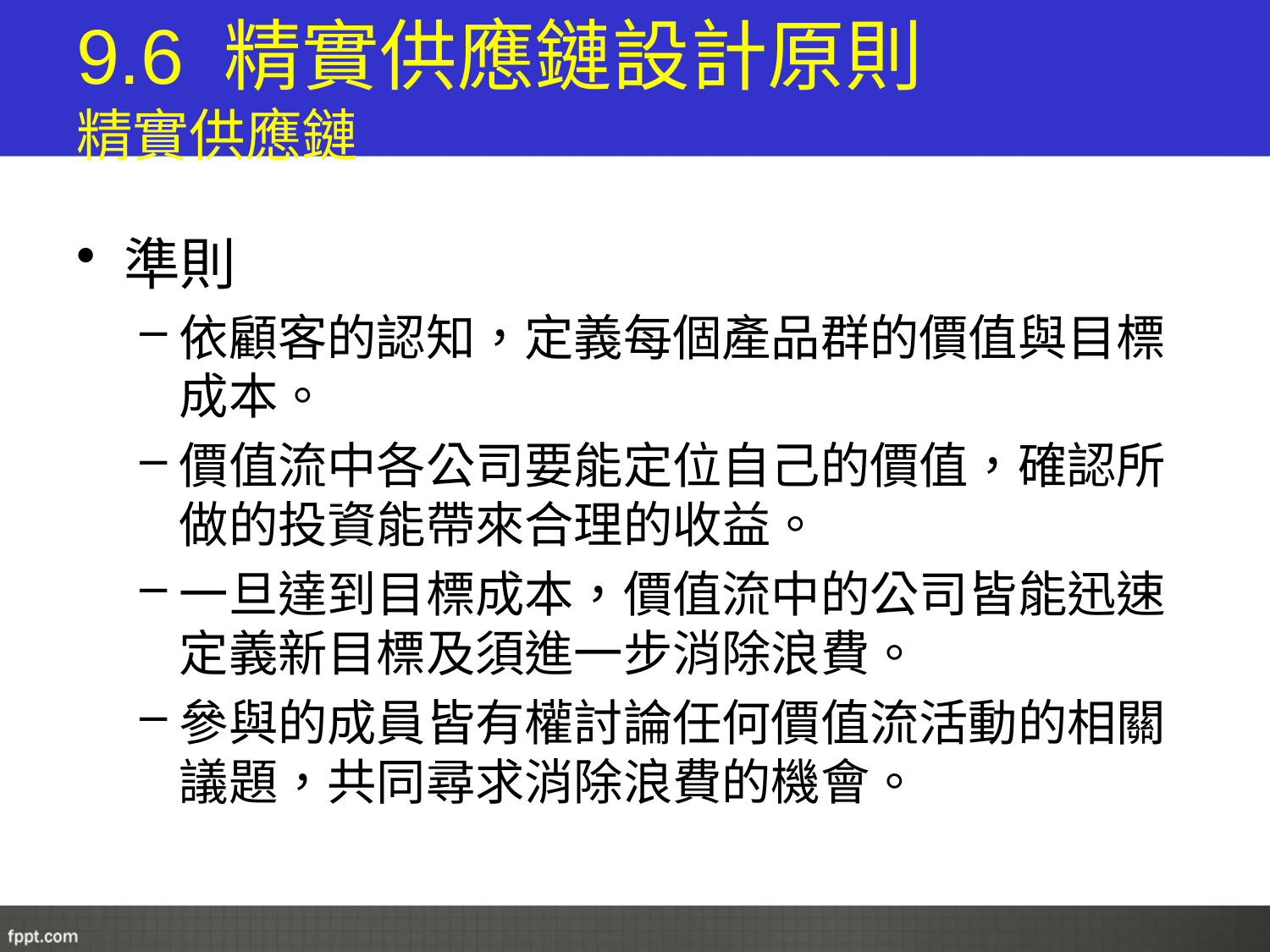

# 9.6 精實供應鏈設計原則 精實供應鏈
準則
依顧客的認知，定義每個產品群的價值與目標成本。
價值流中各公司要能定位自己的價值，確認所做的投資能帶來合理的收益。
一旦達到目標成本，價值流中的公司皆能迅速定義新目標及須進一步消除浪費。
參與的成員皆有權討論任何價值流活動的相關議題，共同尋求消除浪費的機會。